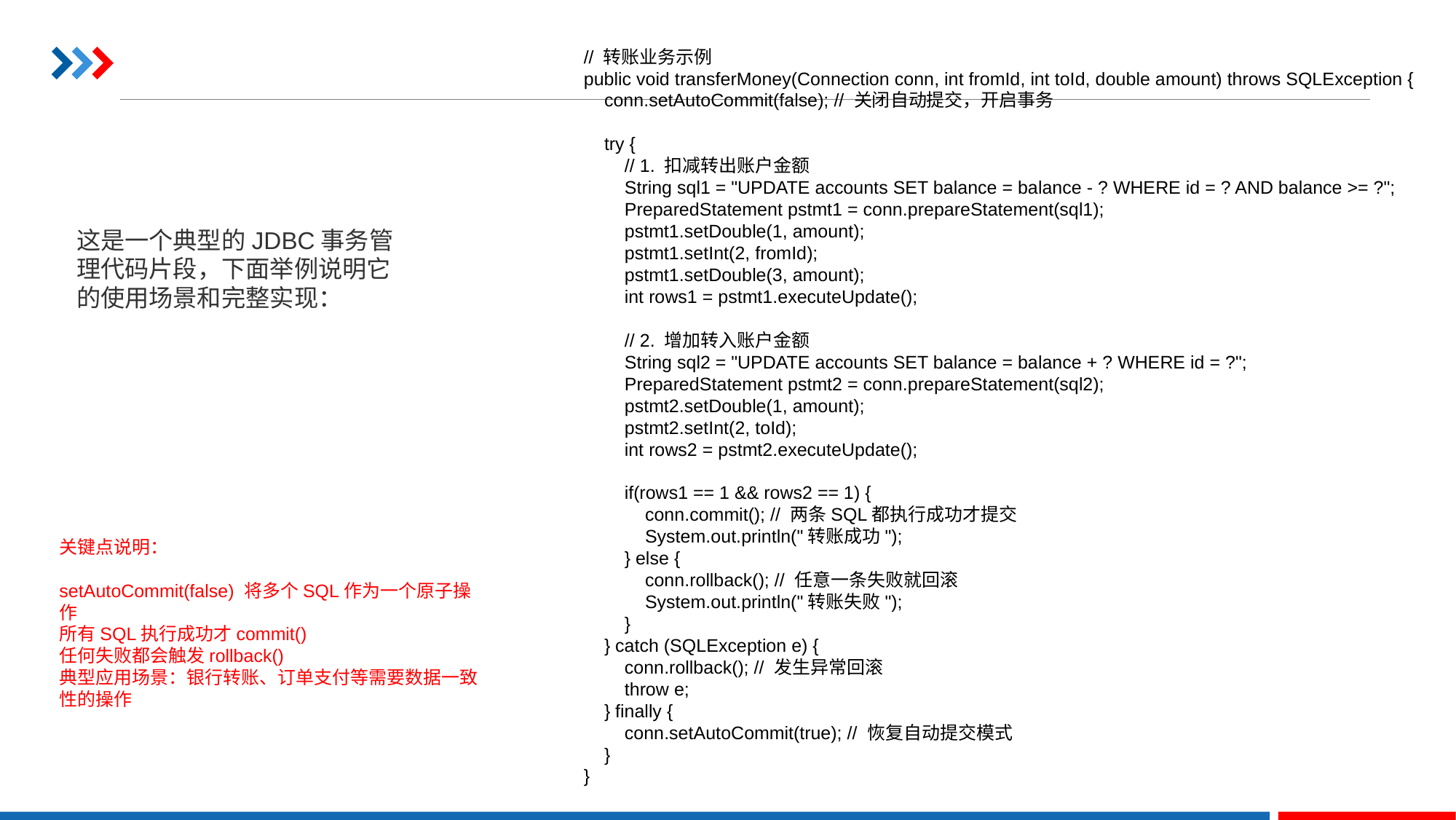

// 转账业务示例
public void transferMoney(Connection conn, int fromId, int toId, double amount) throws SQLException {
    conn.setAutoCommit(false); // 关闭自动提交，开启事务

    try {
        // 1. 扣减转出账户金额
        String sql1 = "UPDATE accounts SET balance = balance - ? WHERE id = ? AND balance >= ?";
        PreparedStatement pstmt1 = conn.prepareStatement(sql1);
        pstmt1.setDouble(1, amount);
        pstmt1.setInt(2, fromId);
        pstmt1.setDouble(3, amount);
        int rows1 = pstmt1.executeUpdate();

        // 2. 增加转入账户金额
        String sql2 = "UPDATE accounts SET balance = balance + ? WHERE id = ?";
        PreparedStatement pstmt2 = conn.prepareStatement(sql2);
        pstmt2.setDouble(1, amount);
        pstmt2.setInt(2, toId);
        int rows2 = pstmt2.executeUpdate();

        if(rows1 == 1 && rows2 == 1) {
            conn.commit(); // 两条SQL都执行成功才提交
            System.out.println("转账成功");
        } else {
            conn.rollback(); // 任意一条失败就回滚
            System.out.println("转账失败");
        }
    } catch (SQLException e) {
        conn.rollback(); // 发生异常回滚
        throw e;
    } finally {
        conn.setAutoCommit(true); // 恢复自动提交模式
    }
}

这是一个典型的JDBC事务管理代码片段，下面举例说明它的使用场景和完整实现：
关键点说明：

setAutoCommit(false) 将多个SQL作为一个原子操作
所有SQL执行成功才commit()
任何失败都会触发rollback()
典型应用场景：银行转账、订单支付等需要数据一致性的操作